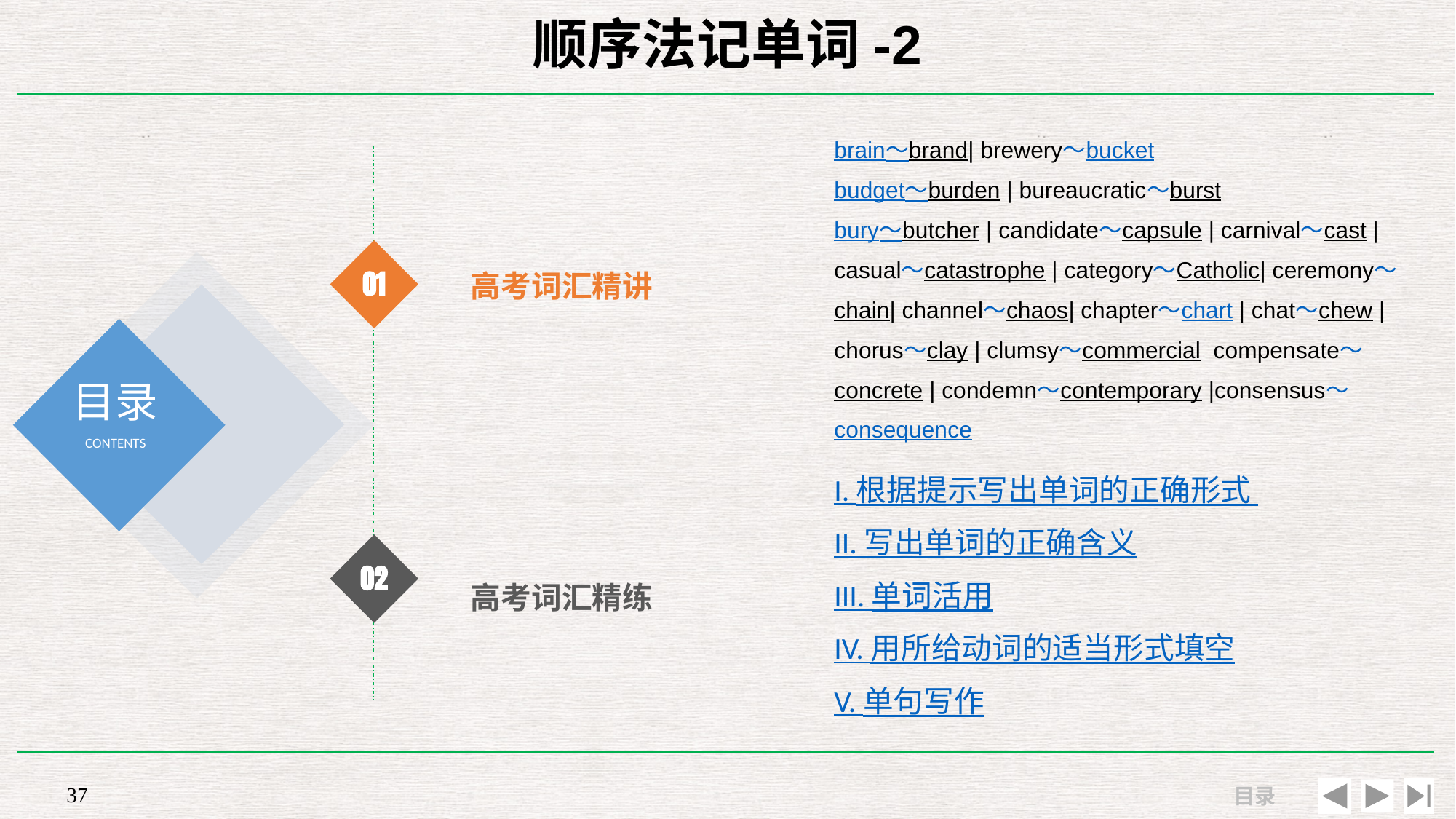

# 顺序法记单词-2
高考词汇精讲
brain～brand| brewery～bucket
budget～burden | bureaucratic～burst
bury～butcher | candidate～capsule | carnival～cast | casual～catastrophe | category～Catholic| ceremony～chain| channel～chaos| chapter～chart | chat～chew |chorus～clay | clumsy～commercial  compensate～concrete | condemn～contemporary |consensus～consequence
01

I. 根据提示写出单词的正确形式
II. 写出单词的正确含义
III. 单词活用
IV. 用所给动词的适当形式填空
V. 单句写作
高考词汇精练
02